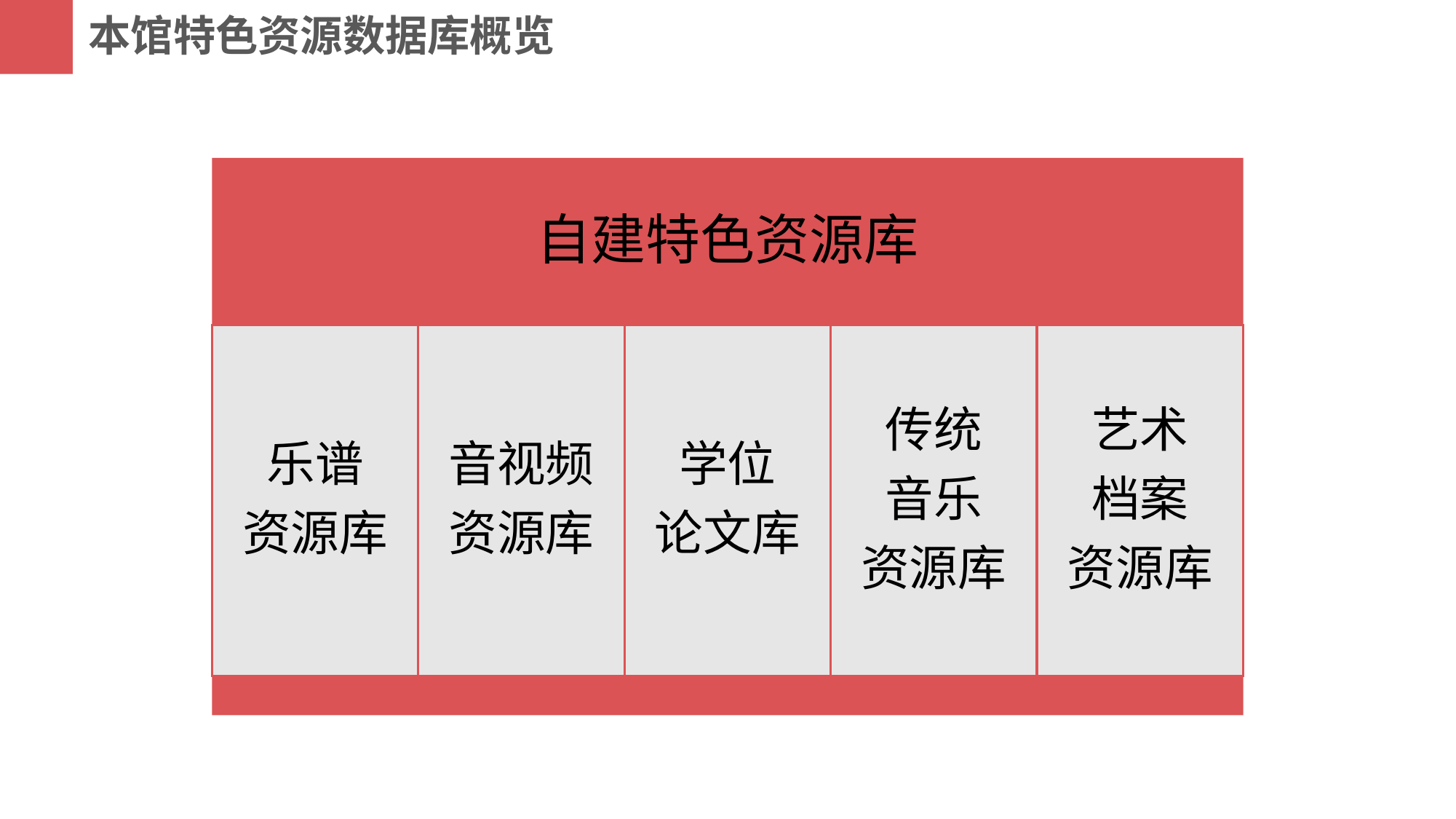

本馆特色资源数据库概览
自建特色资源库
乐谱
资源库
音视频
资源库
学位
论文库
传统
音乐
资源库
艺术
档案
资源库